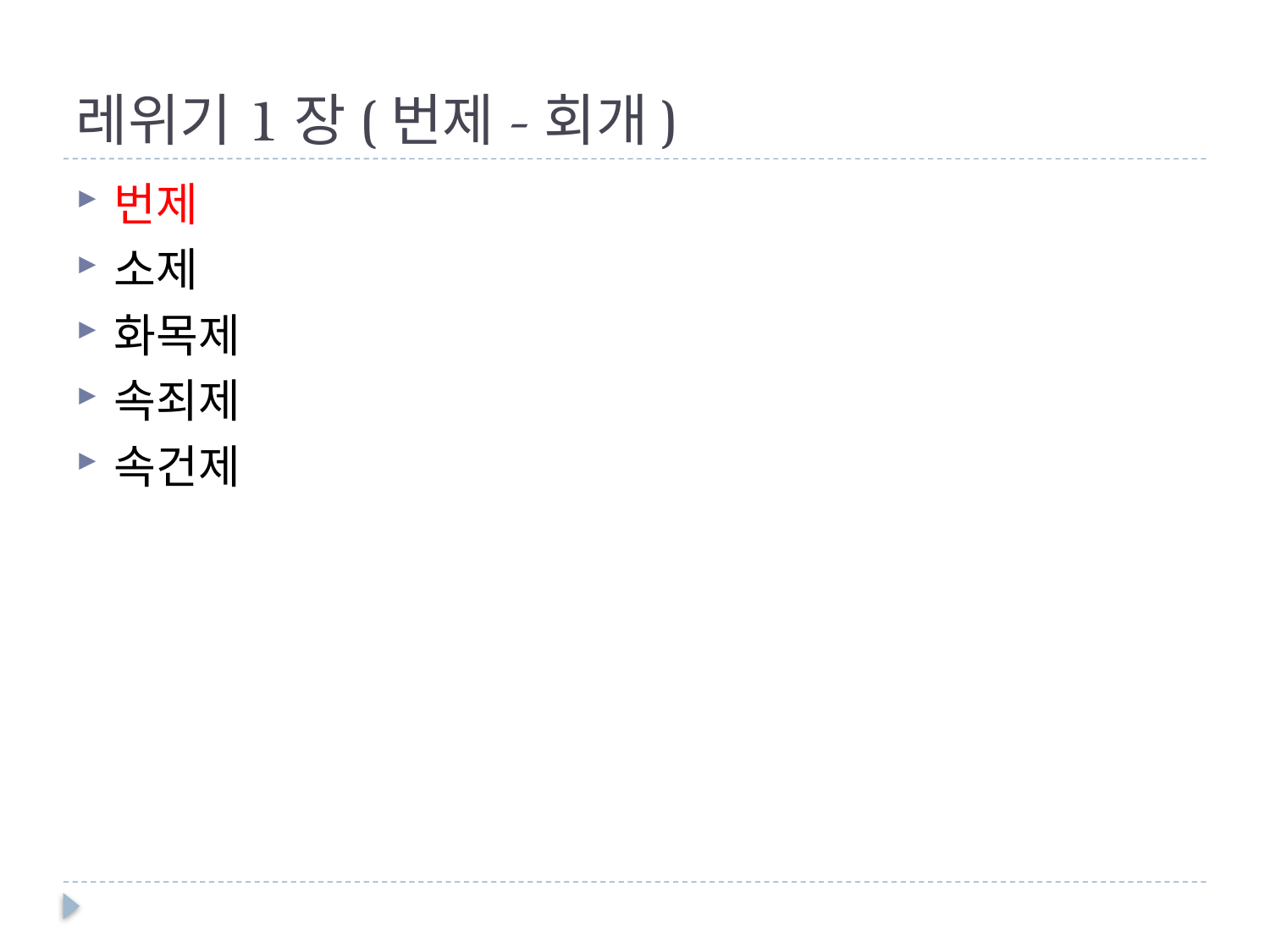

# 레위기1장(번제-회개)
번제
소제
화목제
속죄제
속건제